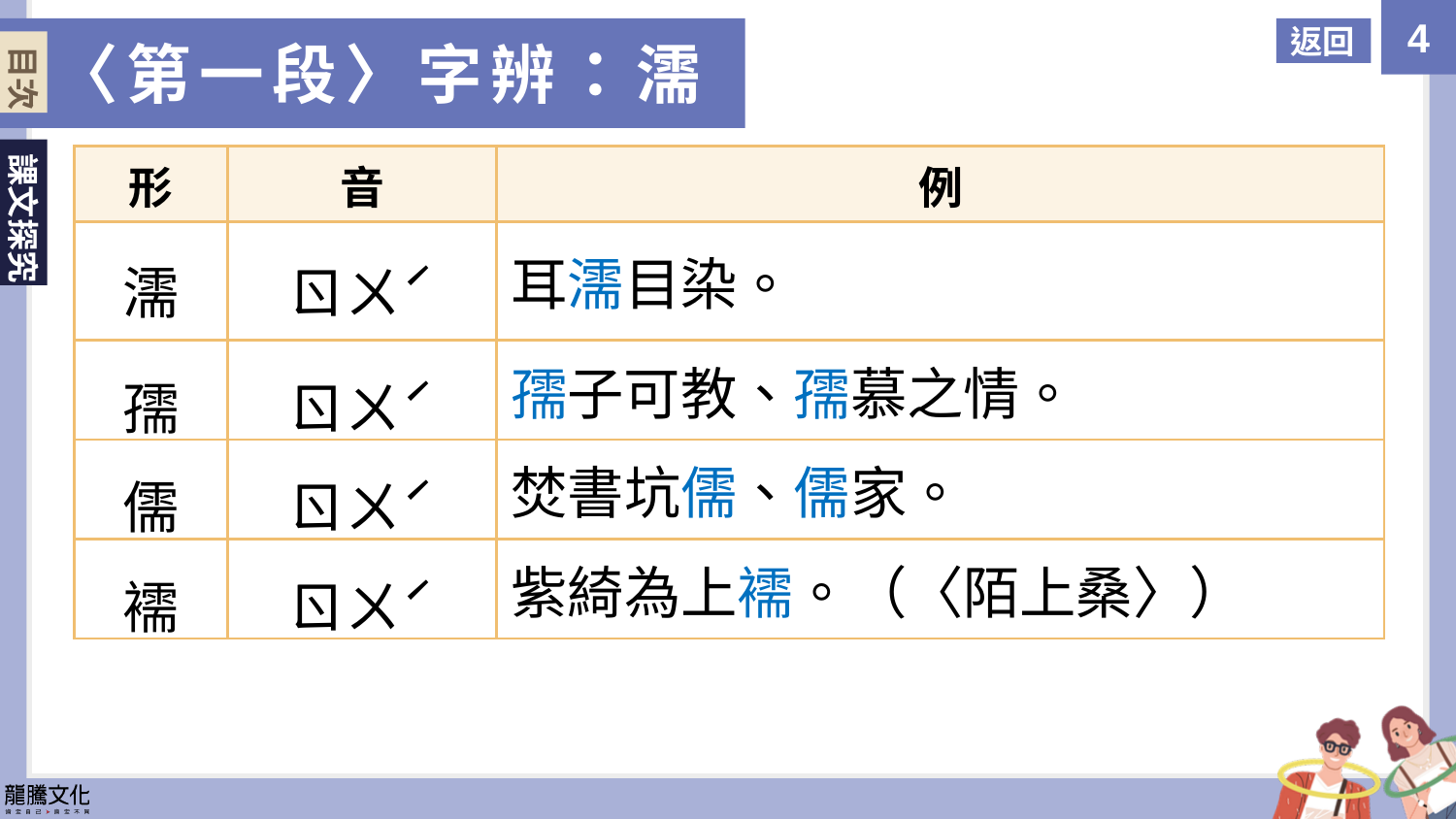

返回
〈第一段〉字辨：濡
目次
| 形 | 音 | 例 |
| --- | --- | --- |
| 濡 | ㄖㄨˊ | 耳濡目染。 |
| 孺 | ㄖㄨˊ | 孺子可教、孺慕之情。 |
| 儒 | ㄖㄨˊ | 焚書坑儒、儒家。 |
| 襦 | ㄖㄨˊ | 紫綺為上襦。（〈陌上桑〉） |